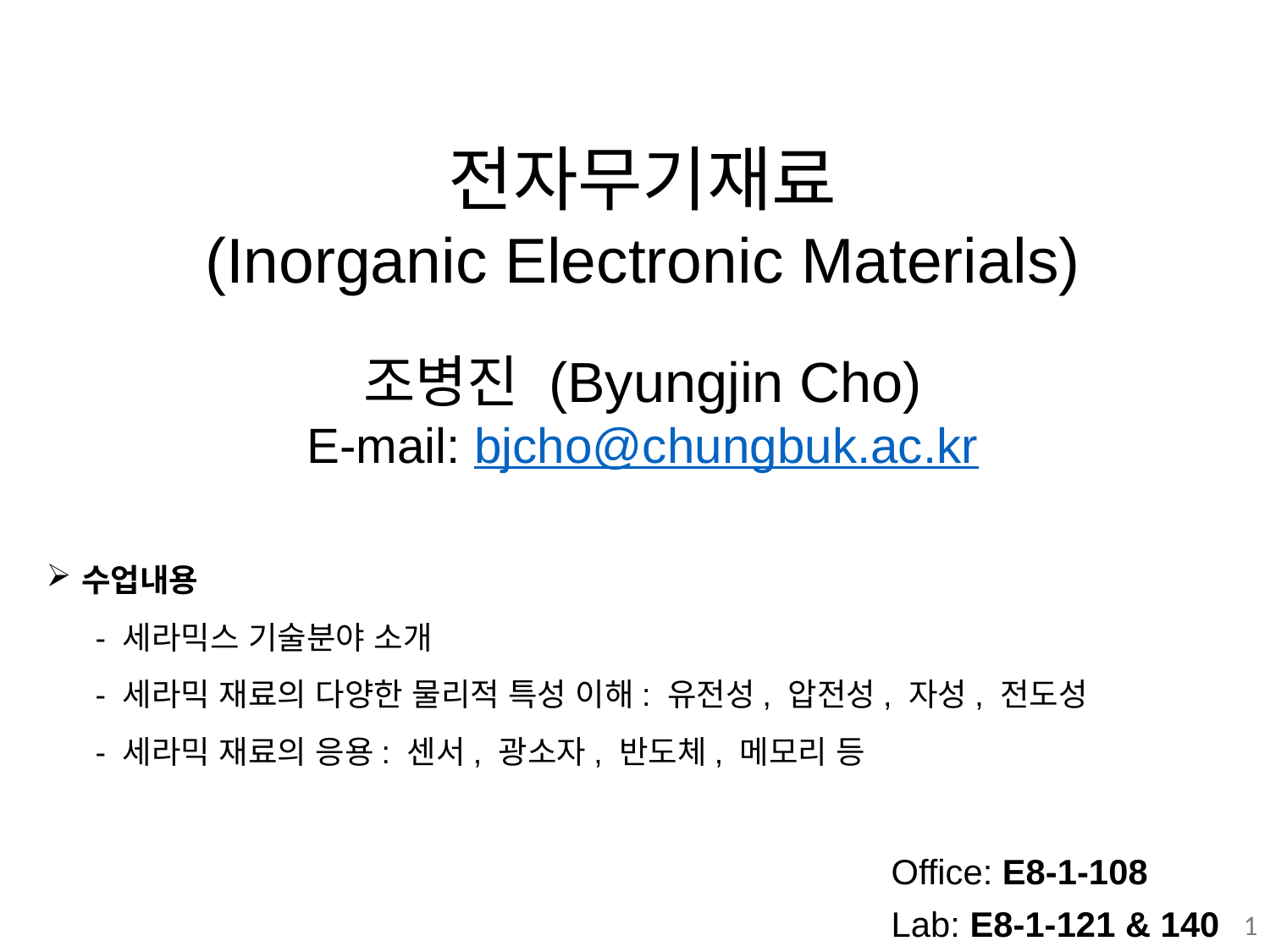

전자무기재료
(Inorganic Electronic Materials)

조병진 (Byungjin Cho)
E-mail: bjcho@chungbuk.ac.kr
수업내용
 - 세라믹스 기술분야 소개
 - 세라믹 재료의 다양한 물리적 특성 이해: 유전성, 압전성, 자성, 전도성
 - 세라믹 재료의 응용: 센서, 광소자, 반도체, 메모리 등
Office: E8-1-108
Lab: E8-1-121 & 140
1